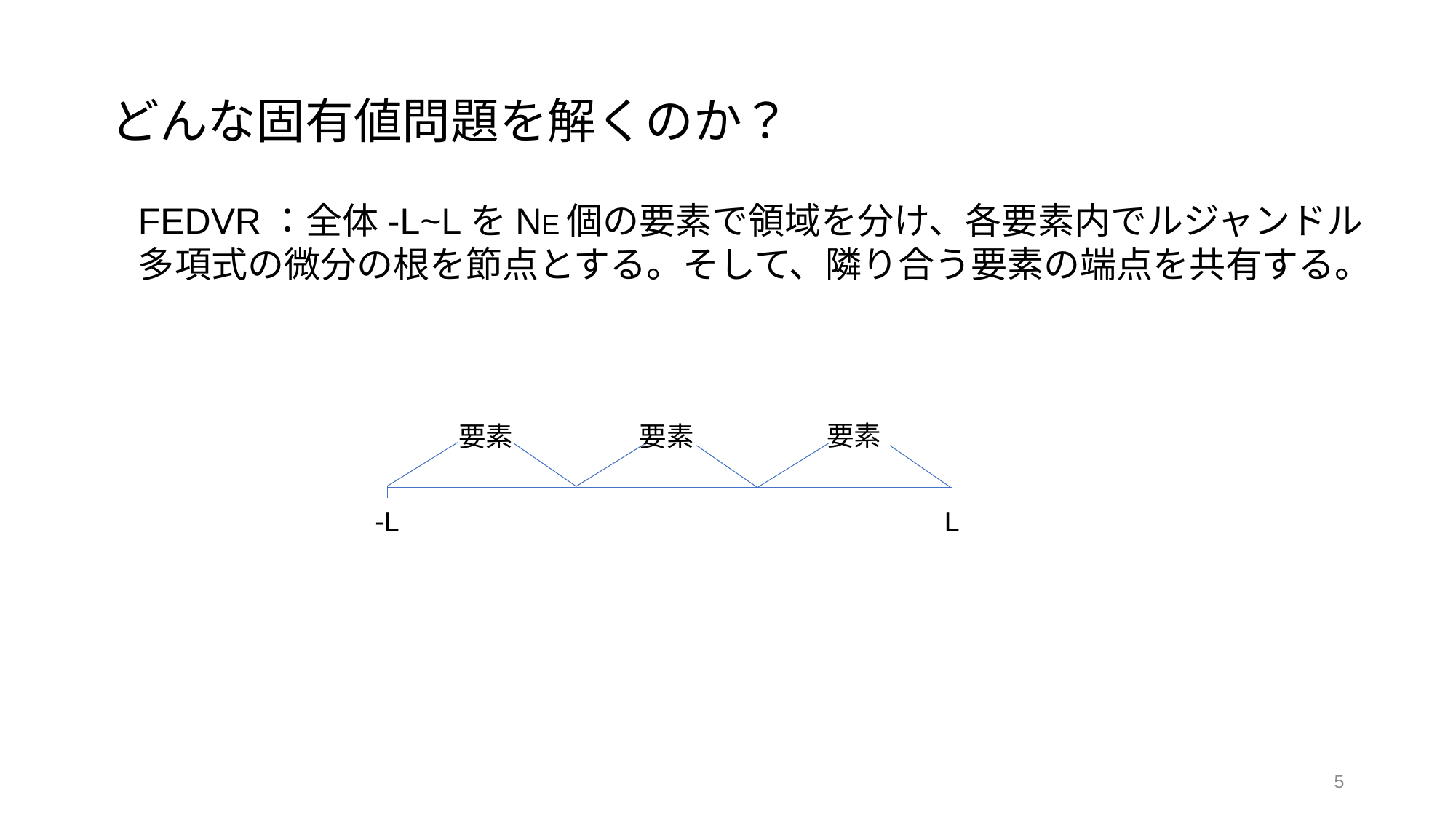

# どんな固有値問題を解くのか？
FEDVR：全体-L~LをNE個の要素で領域を分け、各要素内でルジャンドル多項式の微分の根を節点とする。そして、隣り合う要素の端点を共有する。
要素
要素
要素
-L
L
5